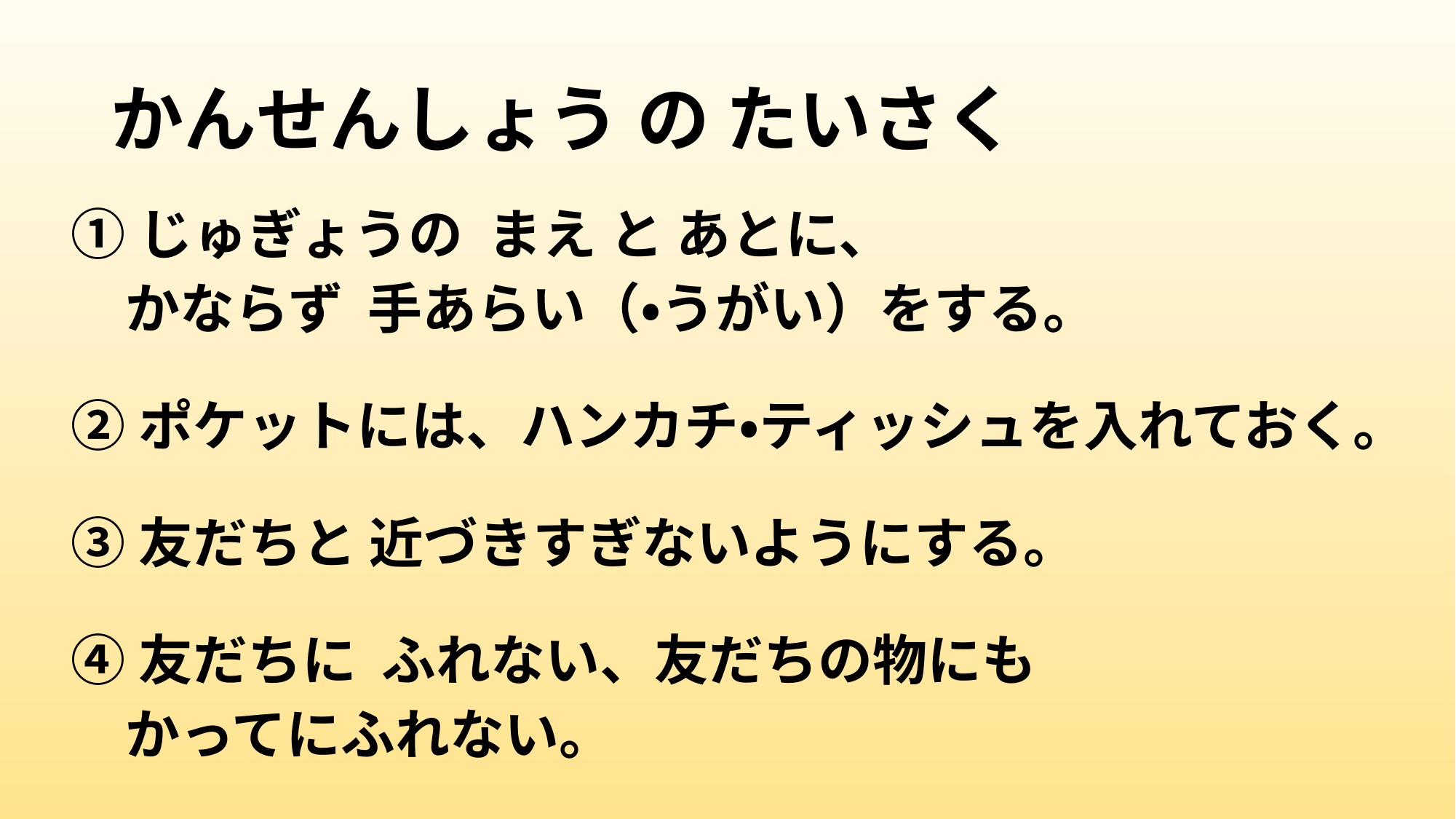

# かんせんしょう の たいさく
①じゅぎょうの  まえ と あとに、
　かならず  手あらい（・うがい）をする。

②ポケットには、ハンカチ・ティッシュを入れておく。

③友だちと 近づきすぎないようにする。

④友だちに  ふれない、友だちの物にも
　かってにふれない。